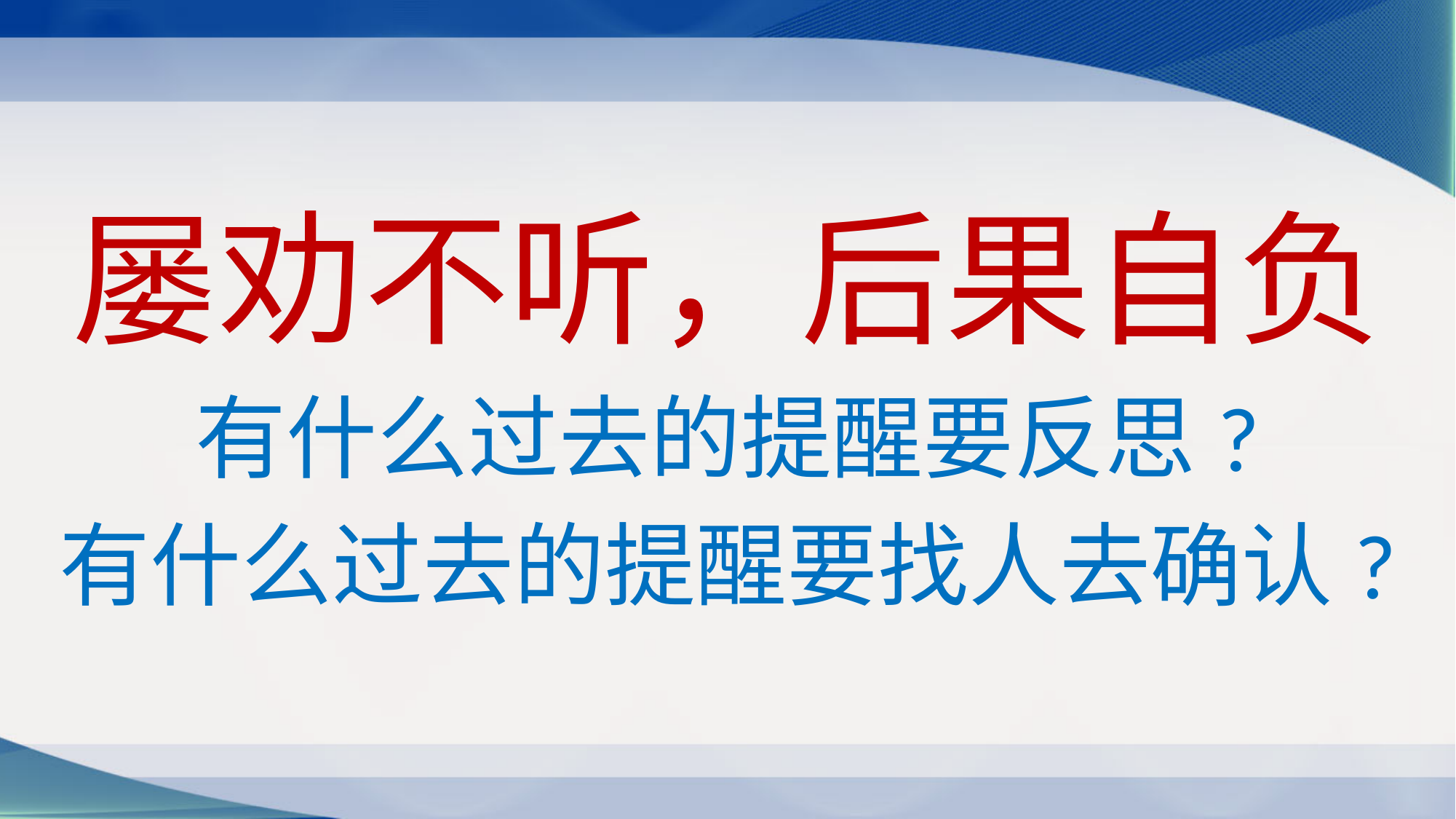

屡劝不听，后果自负
有什么过去的提醒要反思?
有什么过去的提醒要找人去确认?